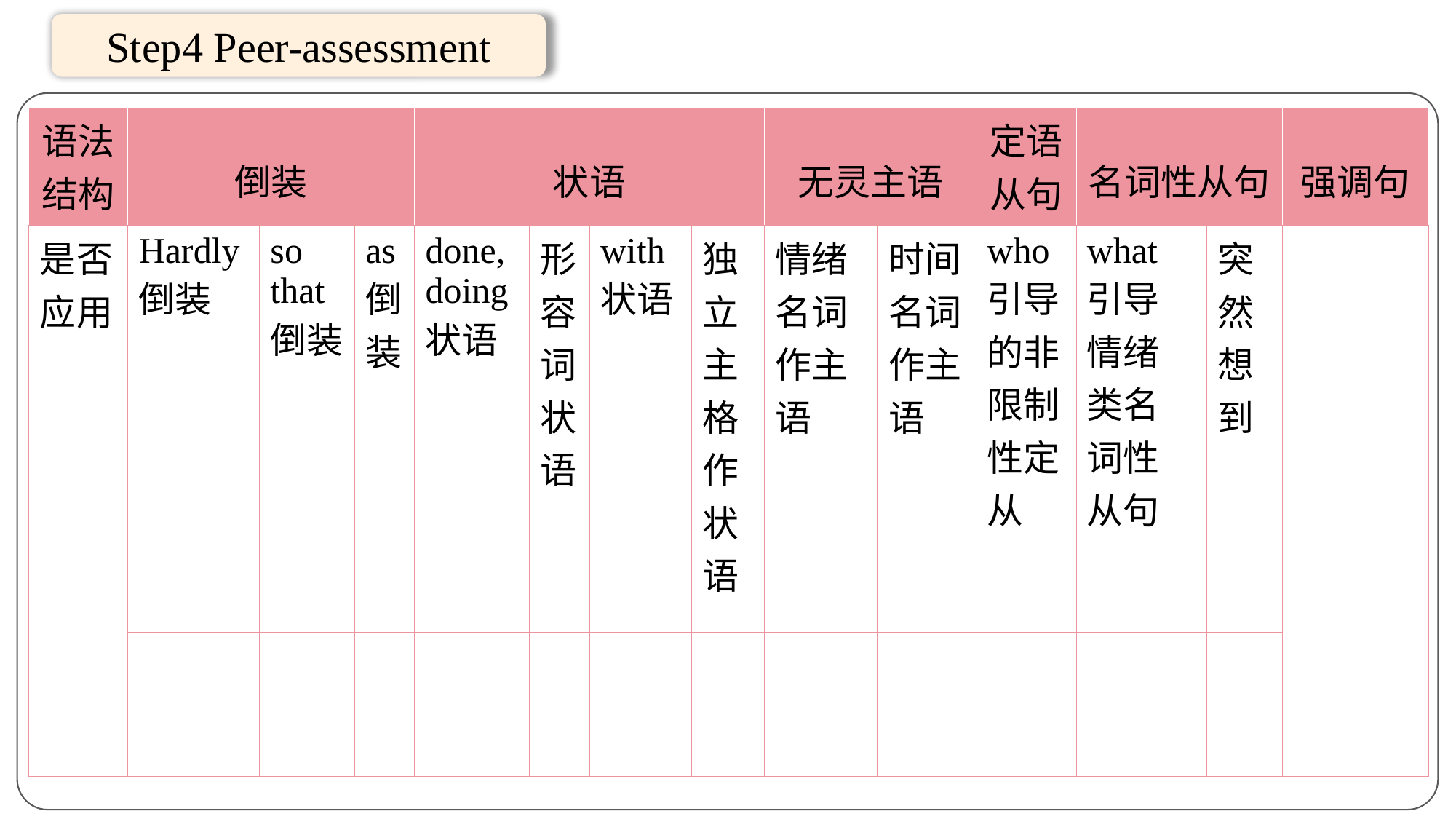

Step4 Peer-assessment

| 语法结构 | 倒装 |  |  | 状语 |  |  |  | 无灵主语 |  | 定语从句 | 名词性从句 |  | 强调句 |
| --- | --- | --- | --- | --- | --- | --- | --- | --- | --- | --- | --- | --- | --- |
| 是否应用 | Hardly 倒装 | so that 倒装 | as倒装 | done,doing状语 | 形容词状语 | with状语 | 独立主格作状语 | 情绪名词作主语 | 时间名词作主语 | who引导的非限制性定从 | what 引导情绪类名词性从句 | 突然想到 |  |
|  |  |  |  |  |  |  |  |  |  |  |  |  |  |